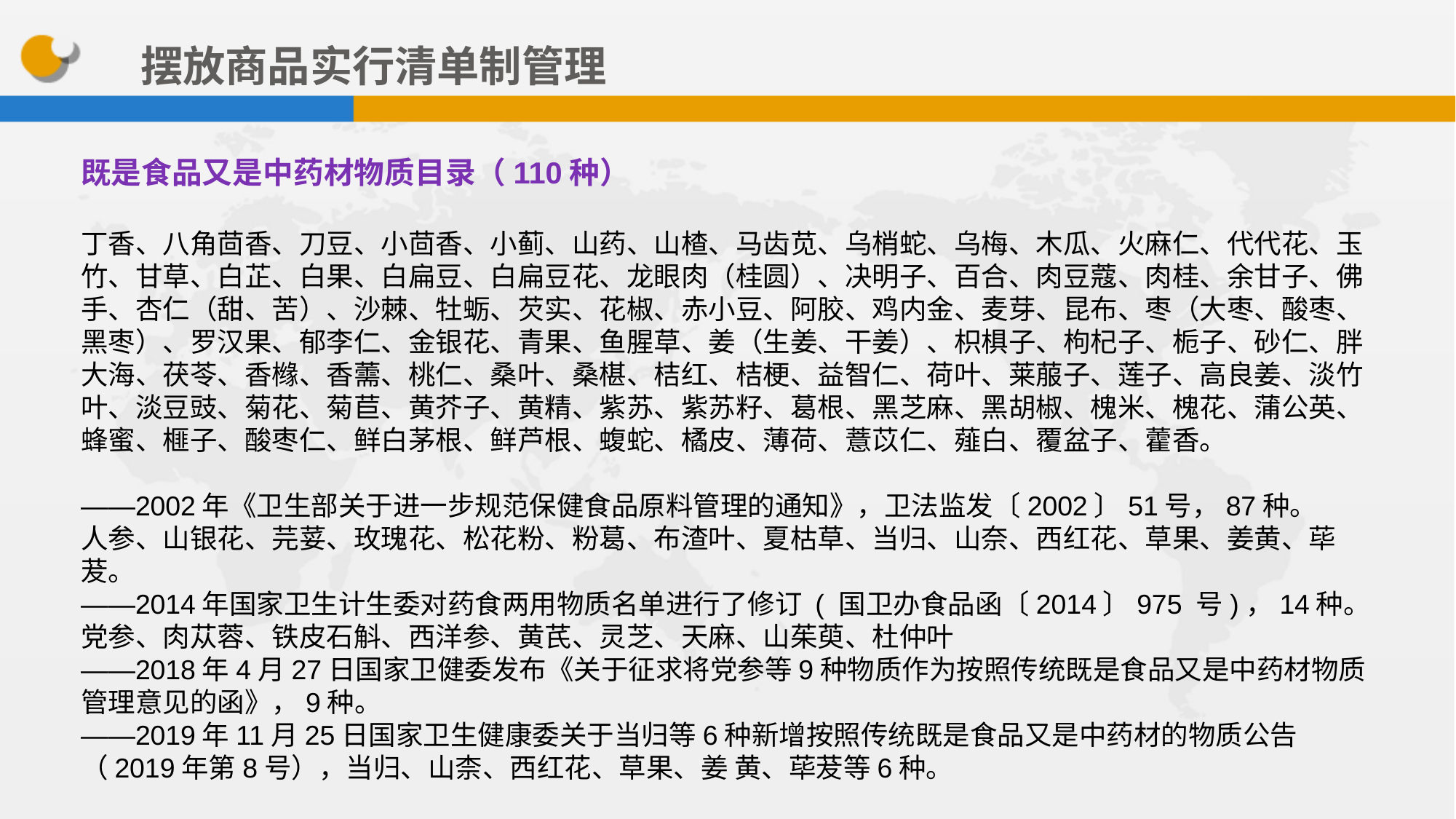

摆放商品实行清单制管理

既是食品又是中药材物质目录（110种）

丁香、八角茴香、刀豆、小茴香、小蓟、山药、山楂、马齿苋、乌梢蛇、乌梅、木瓜、火麻仁、代代花、玉竹、甘草、白芷、白果、白扁豆、白扁豆花、龙眼肉（桂圆）、决明子、百合、肉豆蔻、肉桂、余甘子、佛手、杏仁（甜、苦）、沙棘、牡蛎、芡实、花椒、赤小豆、阿胶、鸡内金、麦芽、昆布、枣（大枣、酸枣、黑枣）、罗汉果、郁李仁、金银花、青果、鱼腥草、姜（生姜、干姜）、枳椇子、枸杞子、栀子、砂仁、胖大海、茯苓、香橼、香薷、桃仁、桑叶、桑椹、桔红、桔梗、益智仁、荷叶、莱菔子、莲子、高良姜、淡竹叶、淡豆豉、菊花、菊苣、黄芥子、黄精、紫苏、紫苏籽、葛根、黑芝麻、黑胡椒、槐米、槐花、蒲公英、蜂蜜、榧子、酸枣仁、鲜白茅根、鲜芦根、蝮蛇、橘皮、薄荷、薏苡仁、薤白、覆盆子、藿香。

——2002年《卫生部关于进一步规范保健食品原料管理的通知》，卫法监发〔2002〕51号，87种。
人参、山银花、芫荽、玫瑰花、松花粉、粉葛、布渣叶、夏枯草、当归、山奈、西红花、草果、姜黄、荜茇。
——2014年国家卫生计生委对药食两用物质名单进行了修订 ( 国卫办食品函〔2014〕975 号)，14种。
党参、肉苁蓉、铁皮石斛、西洋参、黄芪、灵芝、天麻、山茱萸、杜仲叶
——2018年4月27日国家卫健委发布《关于征求将党参等9种物质作为按照传统既是食品又是中药材物质管理意见的函》，9种。
——2019年11月25日国家卫生健康委关于当归等6种新增按照传统既是食品又是中药材的物质公告（2019年第8号），当归、山柰、西红花、草果、姜 黄、荜茇等6种。
34%